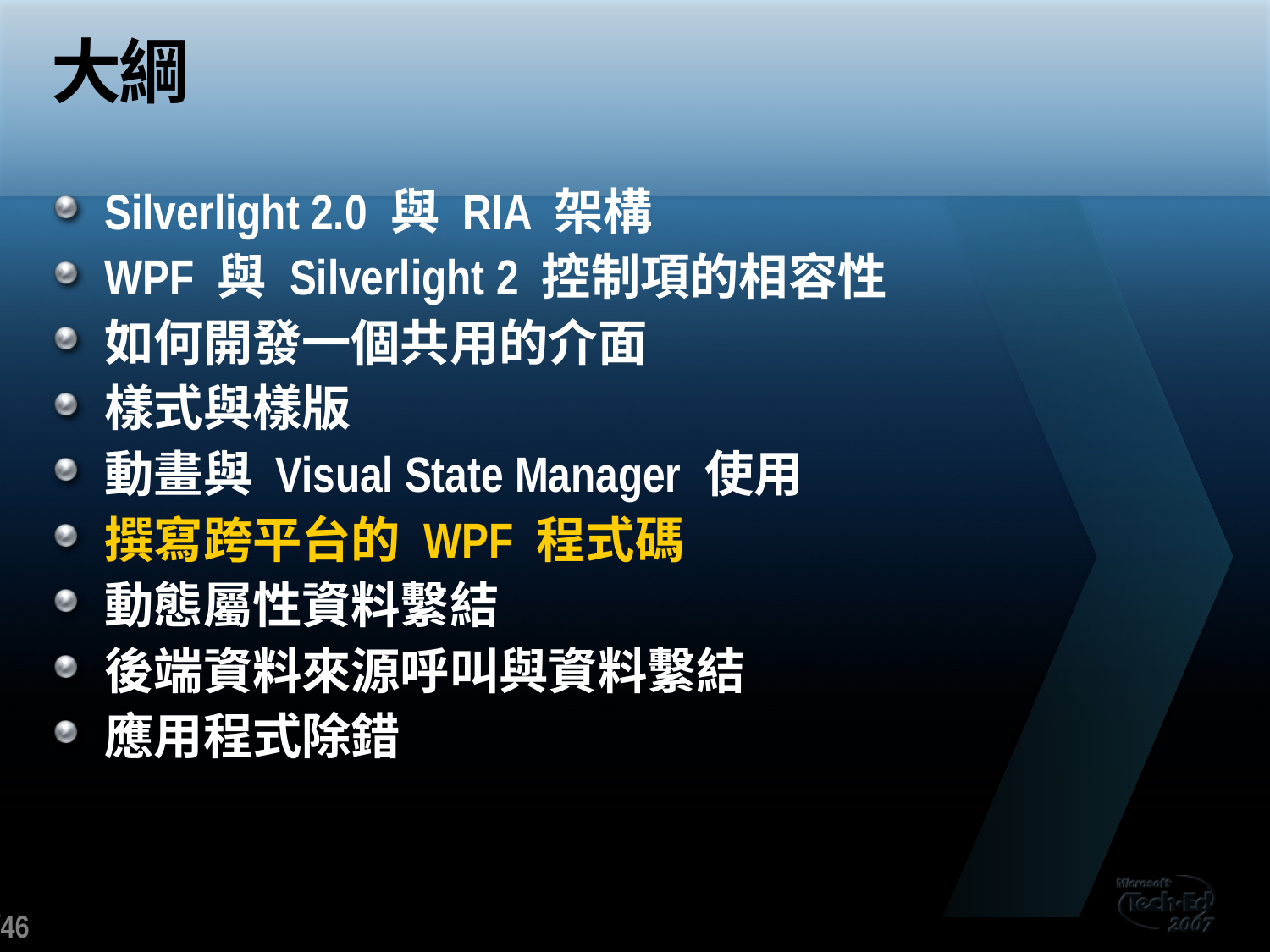

# 大綱
Silverlight 2.0 與 RIA 架構
WPF 與 Silverlight 2 控制項的相容性
如何開發一個共用的介面
樣式與樣版
動畫與 Visual State Manager 使用
撰寫跨平台的 WPF 程式碼
動態屬性資料繫結
後端資料來源呼叫與資料繫結
應用程式除錯